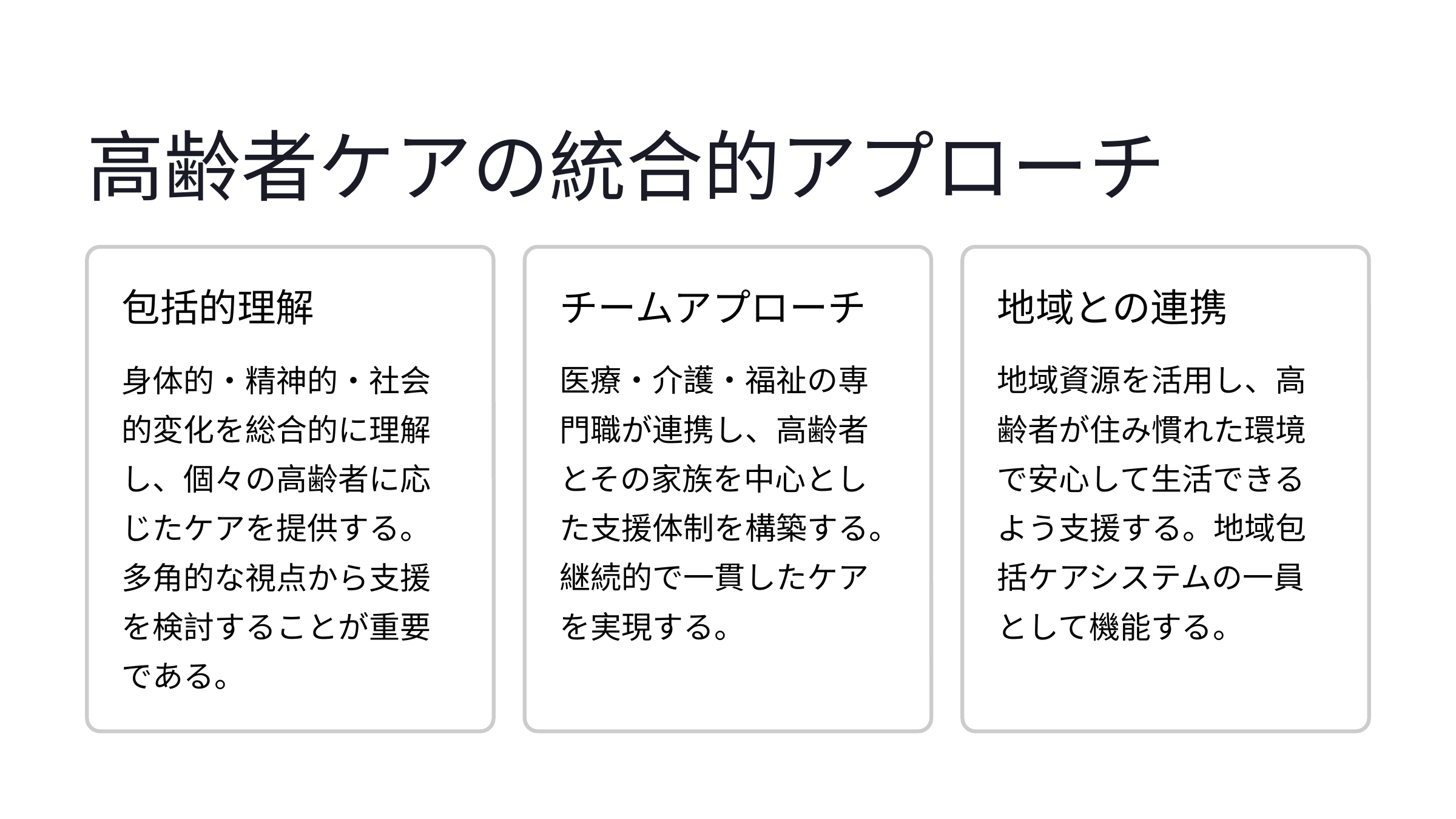

高齢者ケアの統合的アプローチ

包括的理解
チームアプローチ
地域との連携
身体的・精神的・社会的変化を総合的に理解し、個々の高齢者に応じたケアを提供する。多角的な視点から支援を検討することが重要である。
医療・介護・福祉の専門職が連携し、高齢者とその家族を中心とした支援体制を構築する。継続的で一貫したケアを実現する。
地域資源を活用し、高齢者が住み慣れた環境で安心して生活できるよう支援する。地域包括ケアシステムの一員として機能する。